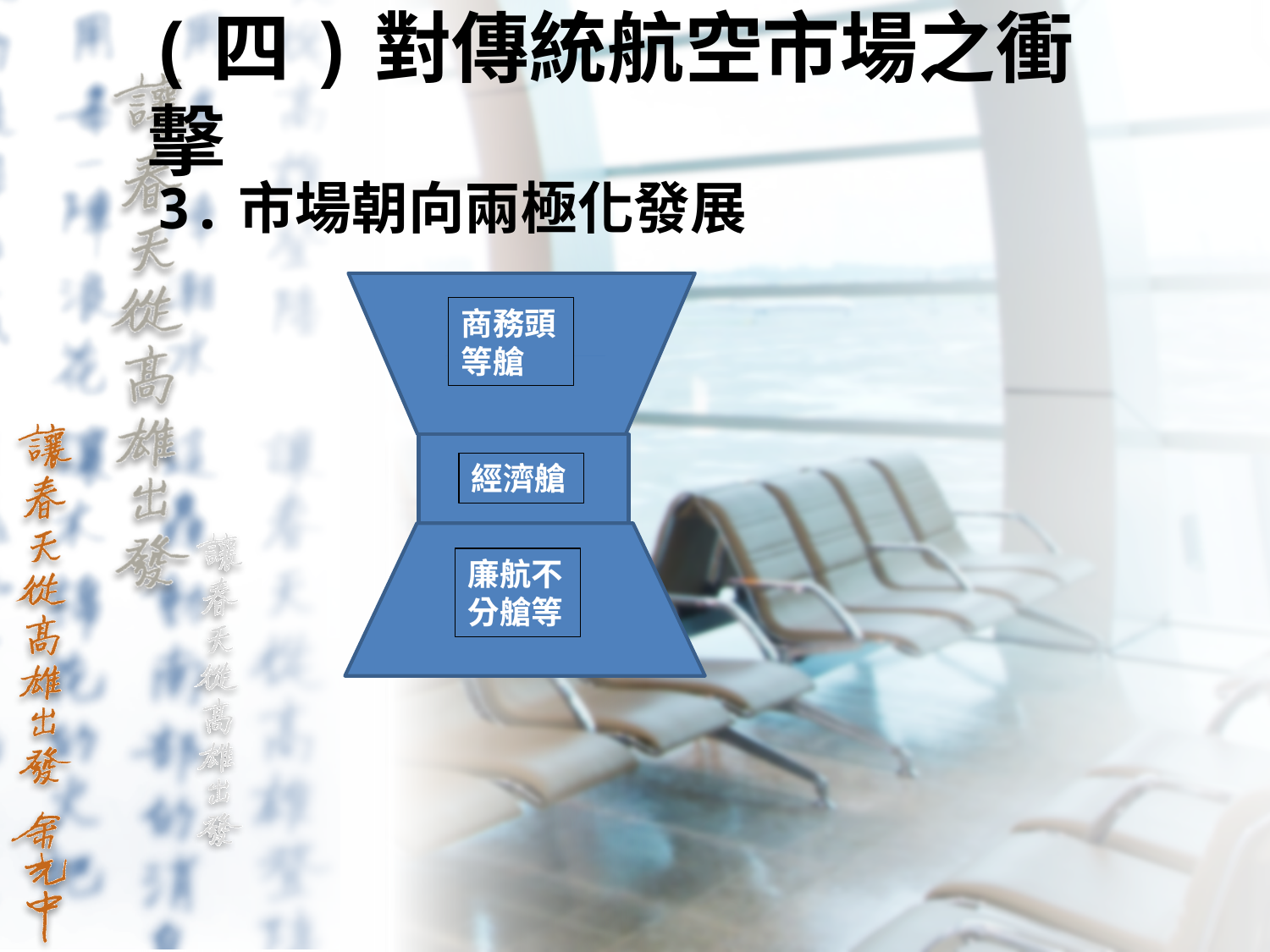

# (四)對傳統航空市場之衝擊
3.市場朝向兩極化發展

商務頭等艙

商務艙
經濟艙

廉航不分艙等